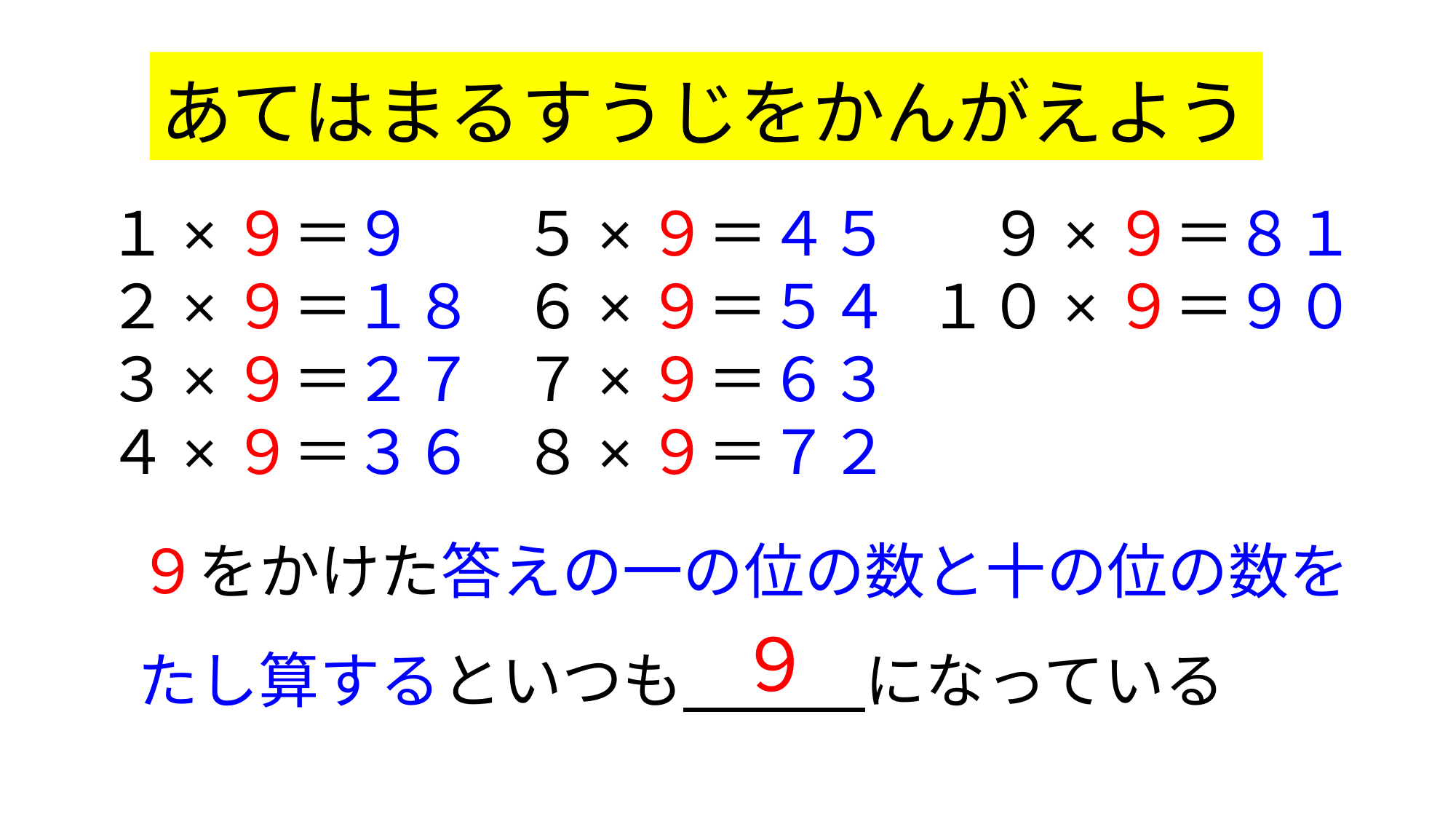

あてはまるすうじをかんがえよう
１×９＝９
２×９＝１８
３×９＝２７
４×９＝３６
５×９＝４５
６×９＝５４
７×９＝６３
８×９＝７２
　９×９＝８１
１０×９＝９０
９をかけた答えの一の位の数と十の位の数を
たし算するといつも　　　になっている
９